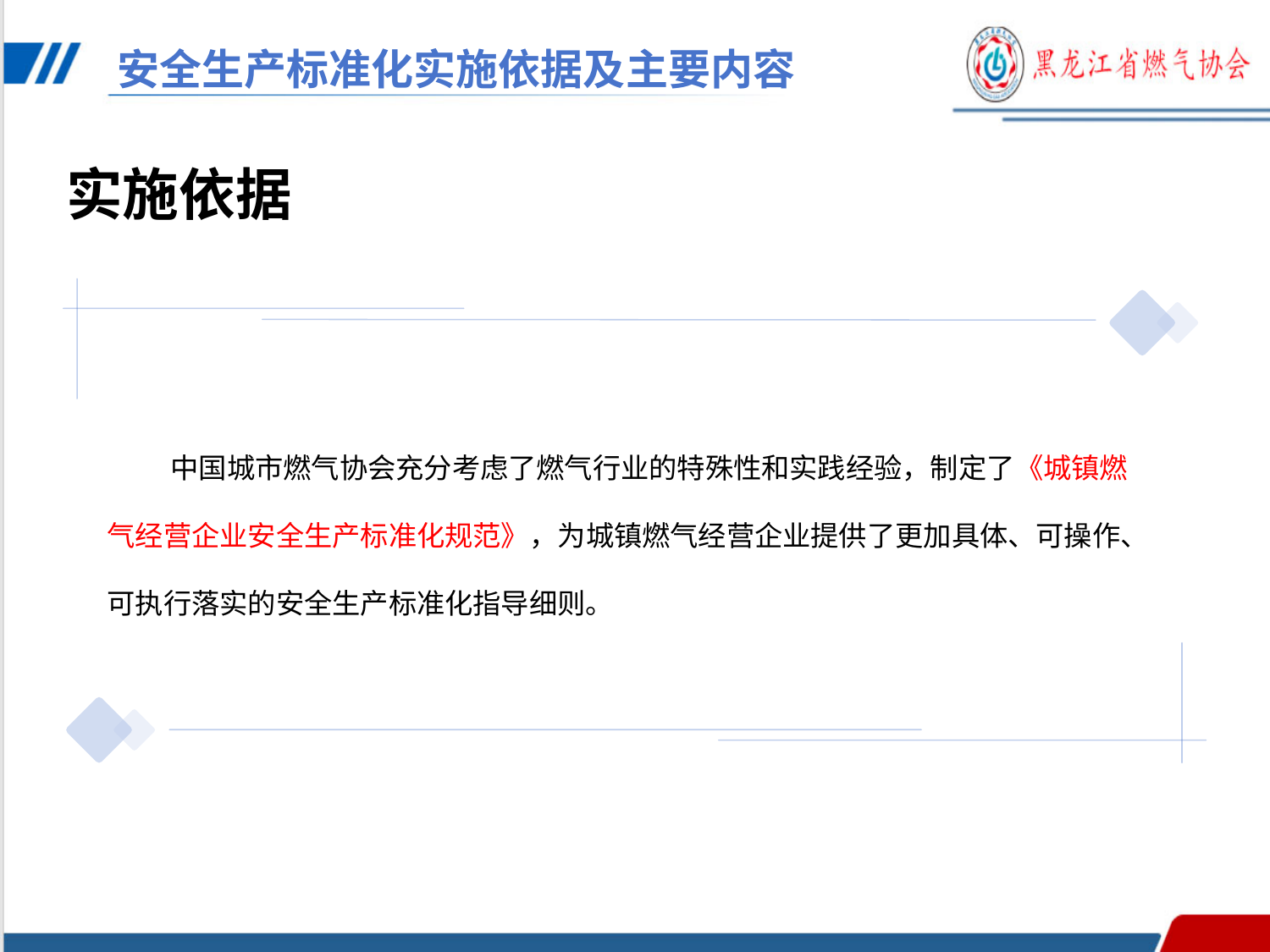

安全生产标准化实施依据及主要内容
# 实施依据

中国城市燃气协会充分考虑了燃气行业的特殊性和实践经验，制定了《城镇燃气经营企业安全生产标准化规范》，为城镇燃气经营企业提供了更加具体、可操作、可执行落实的安全生产标准化指导细则。